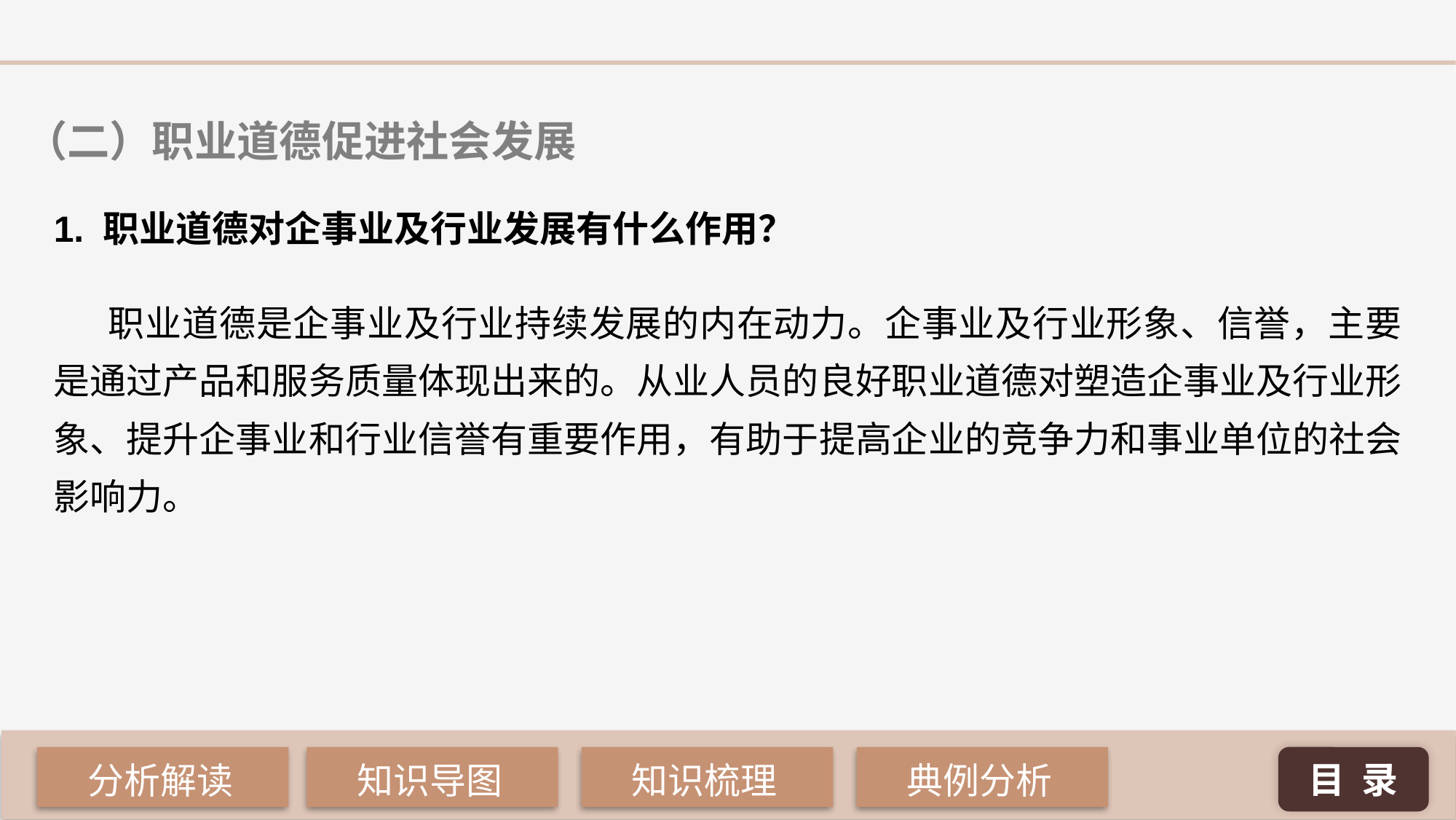

（二）职业道德促进社会发展
1. 职业道德对企事业及行业发展有什么作用？
职业道德是企事业及行业持续发展的内在动力。企事业及行业形象、信誉，主要是通过产品和服务质量体现出来的。从业人员的良好职业道德对塑造企事业及行业形象、提升企事业和行业信誉有重要作用，有助于提高企业的竞争力和事业单位的社会影响力。